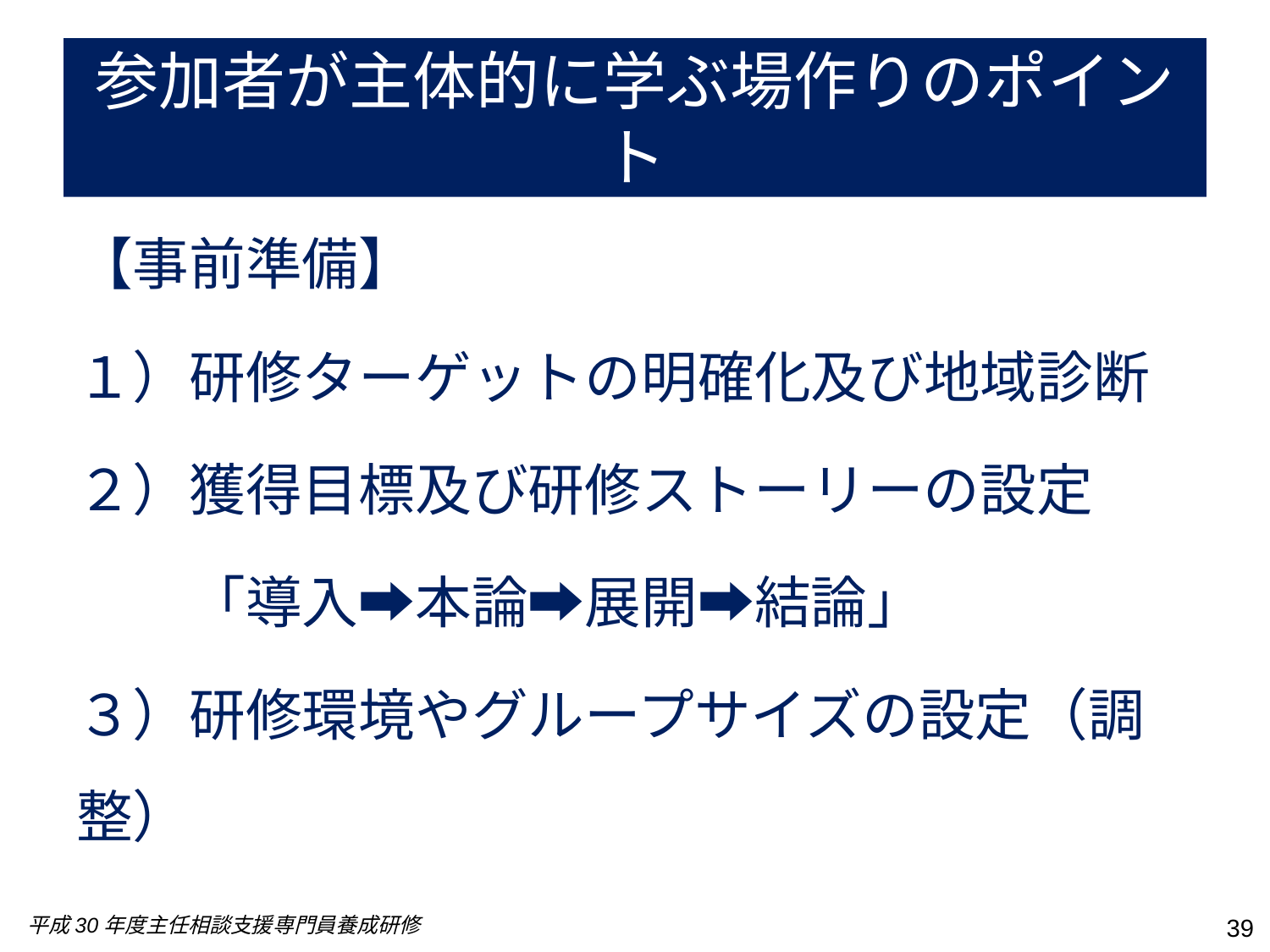

# 参加者が主体的に学ぶ場作りのポイント
【事前準備】
１）研修ターゲットの明確化及び地域診断
２）獲得目標及び研修ストーリーの設定
　　「導入➡本論➡展開➡結論」
３）研修環境やグループサイズの設定（調整）

平成30年度主任相談支援専門員養成研修
39